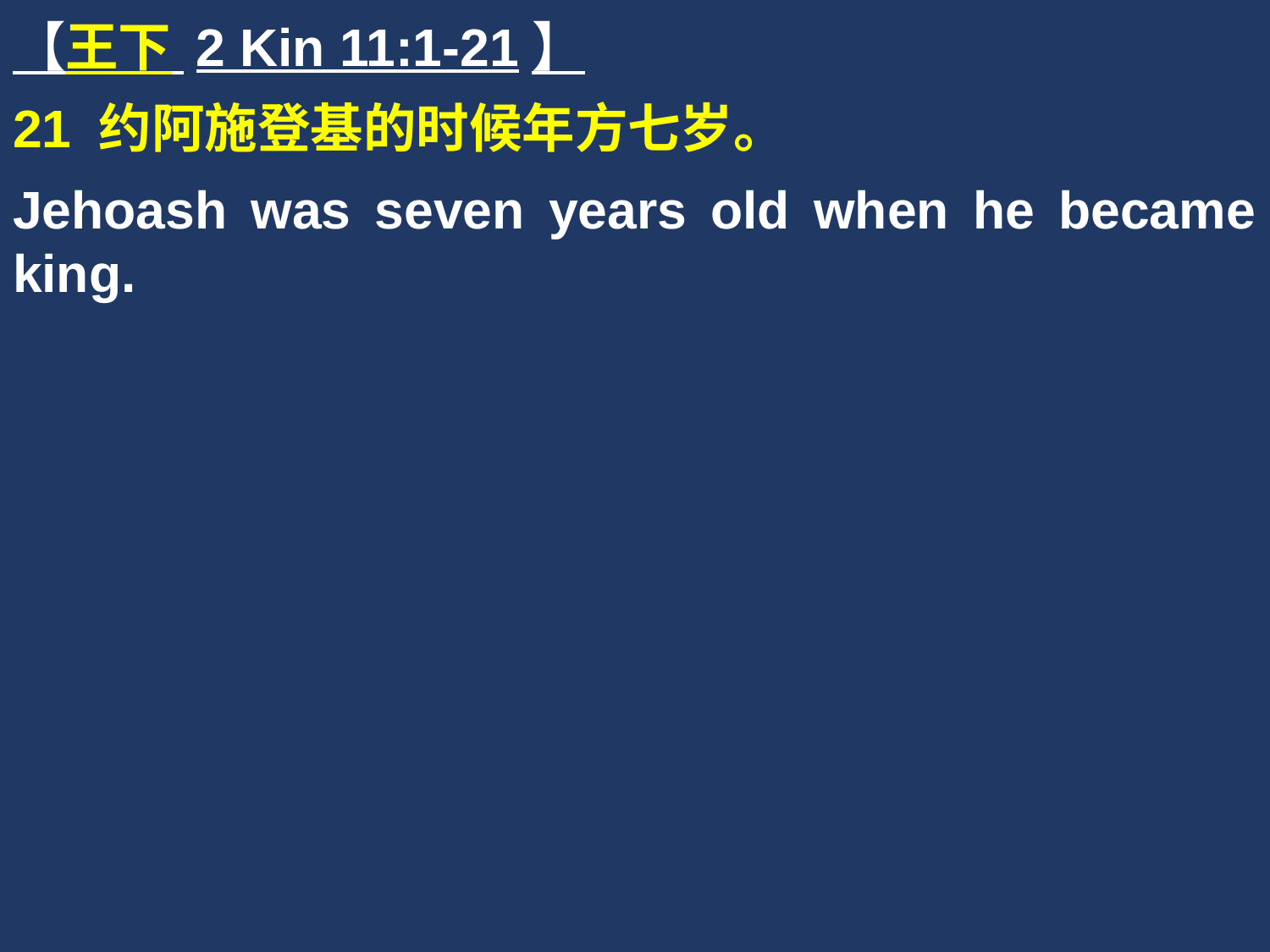

【王下 2 Kin 11:1-21】
21 约阿施登基的时候年方七岁。
Jehoash was seven years old when he became king.